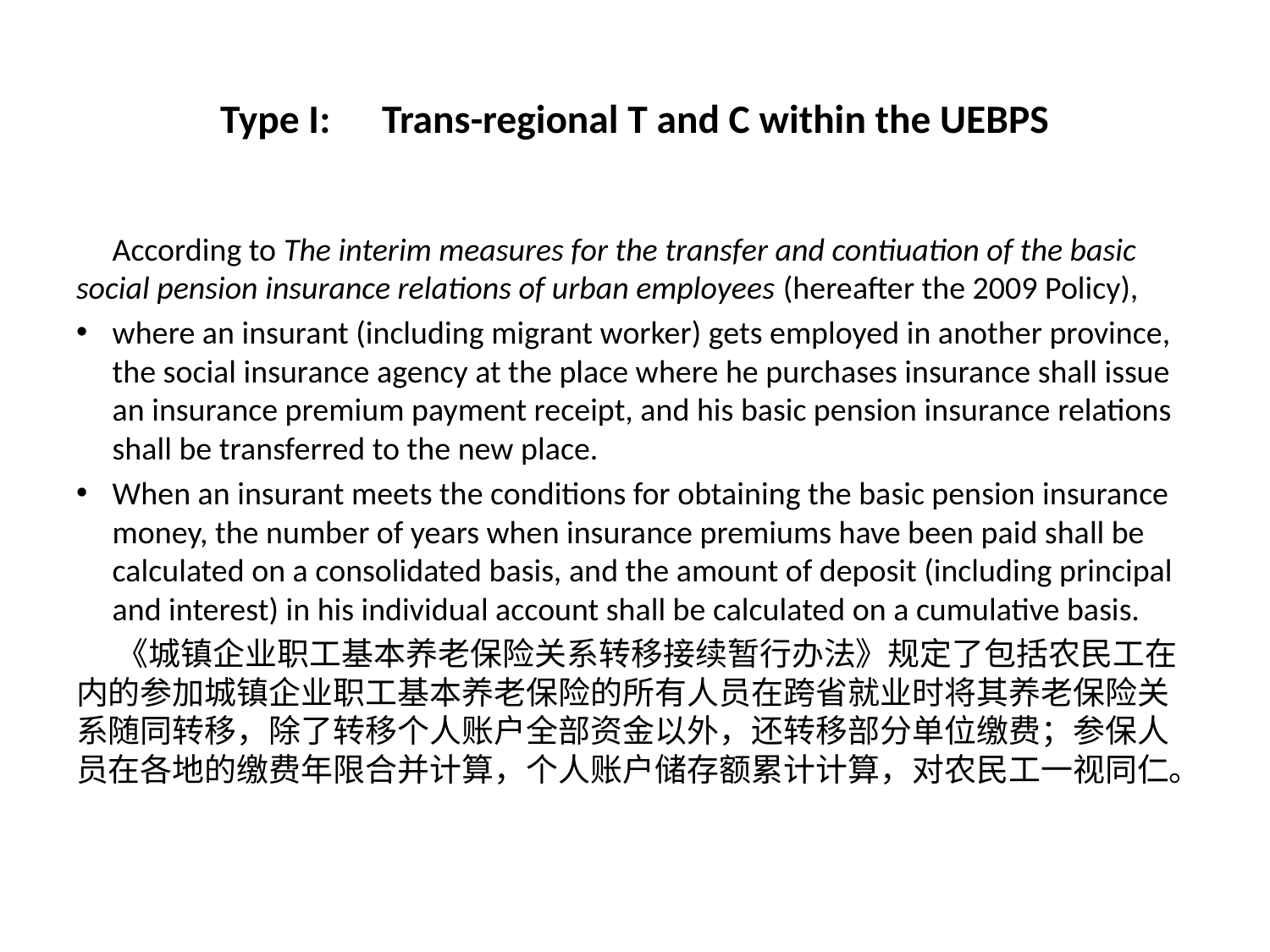

# Type I:　Trans-regional T and C within the UEBPS
     According to The interim measures for the transfer and contiuation of the basic social pension insurance relations of urban employees (hereafter the 2009 Policy),
where an insurant (including migrant worker) gets employed in another province, the social insurance agency at the place where he purchases insurance shall issue an insurance premium payment receipt, and his basic pension insurance relations shall be transferred to the new place.
When an insurant meets the conditions for obtaining the basic pension insurance money, the number of years when insurance premiums have been paid shall be calculated on a consolidated basis, and the amount of deposit (including principal and interest) in his individual account shall be calculated on a cumulative basis.
     《城镇企业职工基本养老保险关系转移接续暂行办法》规定了包括农民工在内的参加城镇企业职工基本养老保险的所有人员在跨省就业时将其养老保险关系随同转移，除了转移个人账户全部资金以外，还转移部分单位缴费；参保人员在各地的缴费年限合并计算，个人账户储存额累计计算，对农民工一视同仁。